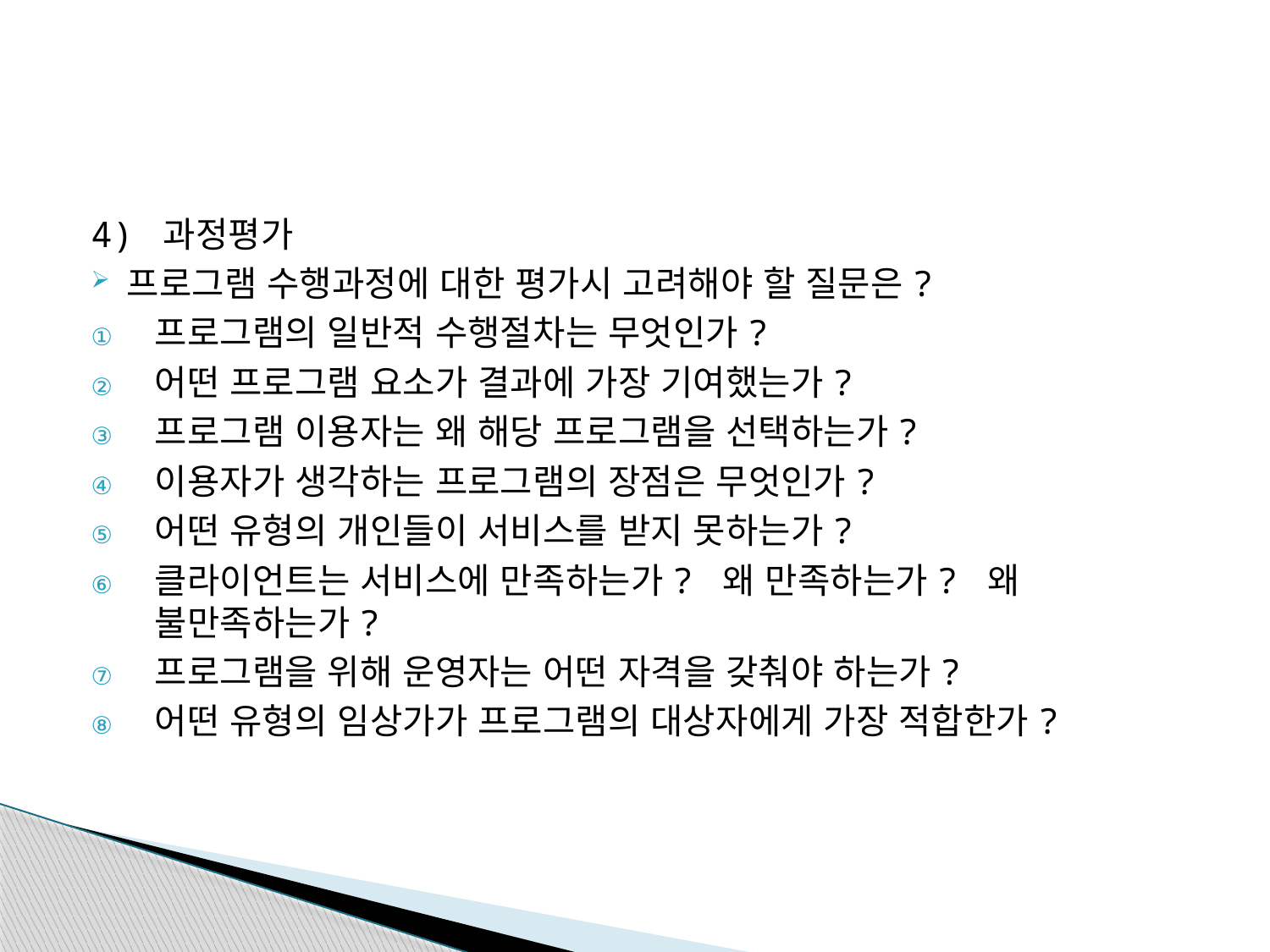

4) 과정평가
프로그램 수행과정에 대한 평가시 고려해야 할 질문은?
프로그램의 일반적 수행절차는 무엇인가?
어떤 프로그램 요소가 결과에 가장 기여했는가?
프로그램 이용자는 왜 해당 프로그램을 선택하는가?
이용자가 생각하는 프로그램의 장점은 무엇인가?
어떤 유형의 개인들이 서비스를 받지 못하는가?
클라이언트는 서비스에 만족하는가? 왜 만족하는가? 왜 불만족하는가?
프로그램을 위해 운영자는 어떤 자격을 갖춰야 하는가?
어떤 유형의 임상가가 프로그램의 대상자에게 가장 적합한가?